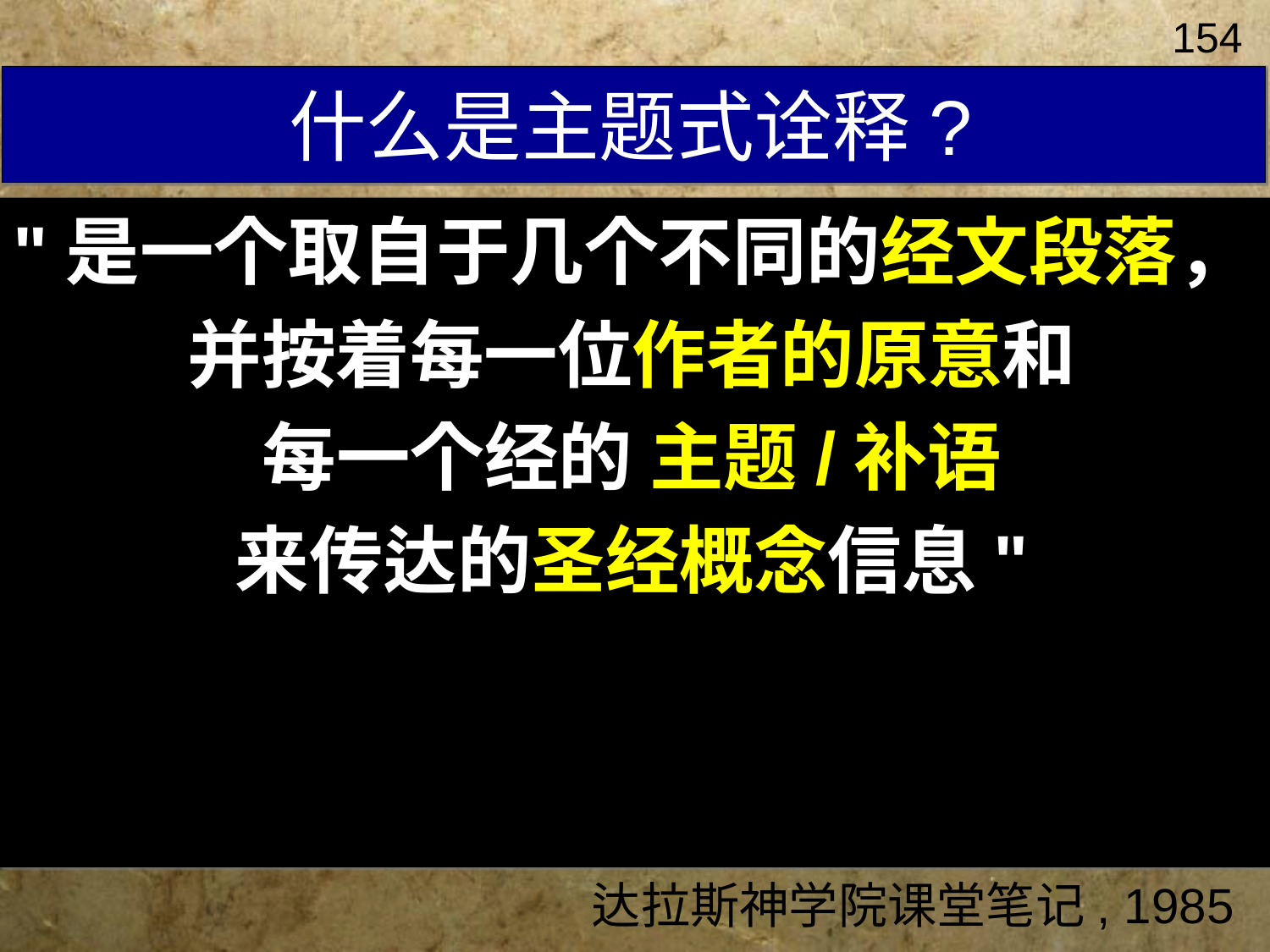

154
# 什么是主题式诠释?
"是一个取自于几个不同的经文段落，
并按着每一位作者的原意和
每一个经的 主题/补语
来传达的圣经概念信息"
达拉斯神学院课堂笔记, 1985